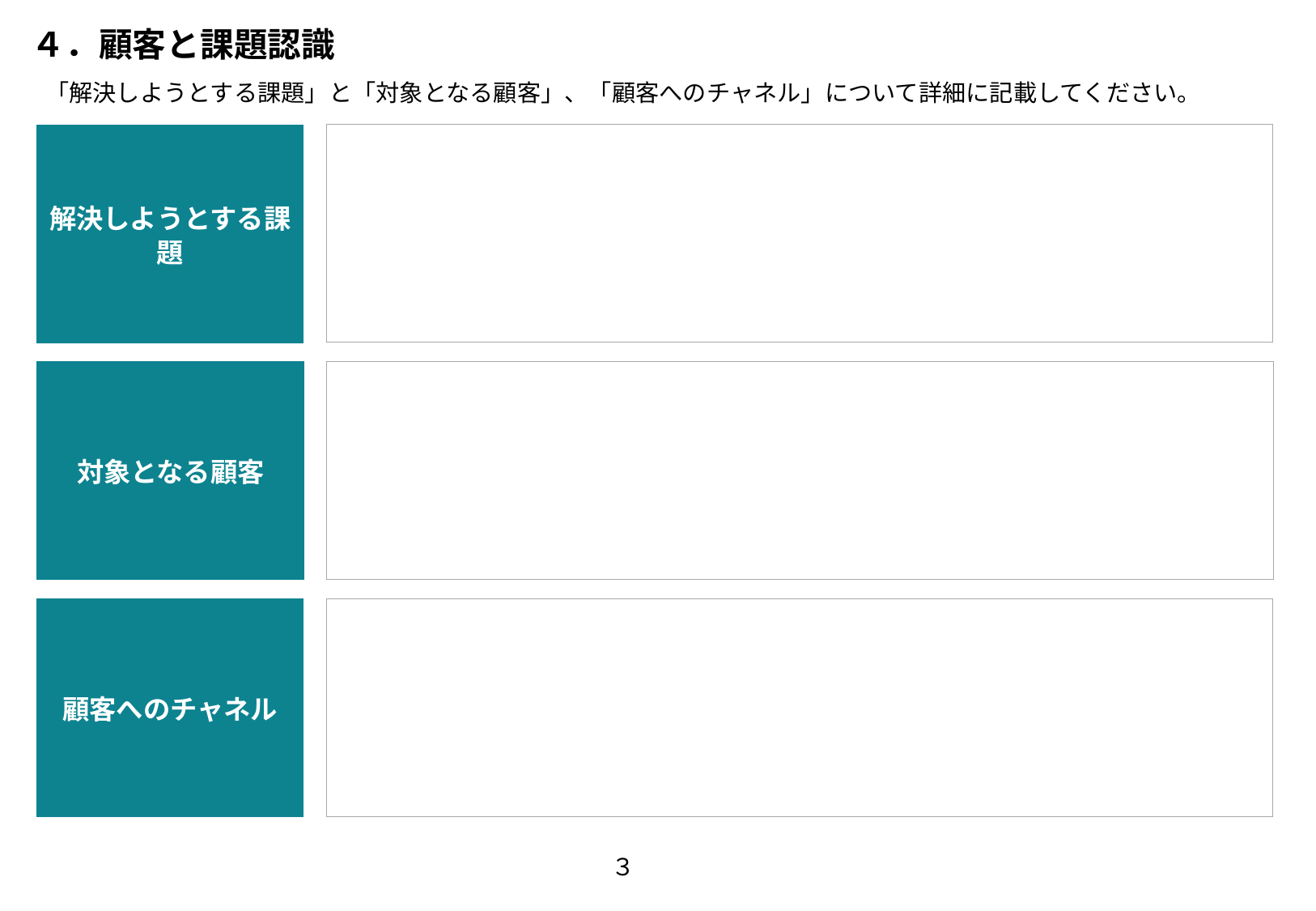

４．顧客と課題認識
「解決しようとする課題」と「対象となる顧客」、「顧客へのチャネル」について詳細に記載してください。

解決しようとする課題
対象となる顧客

顧客へのチャネル
３